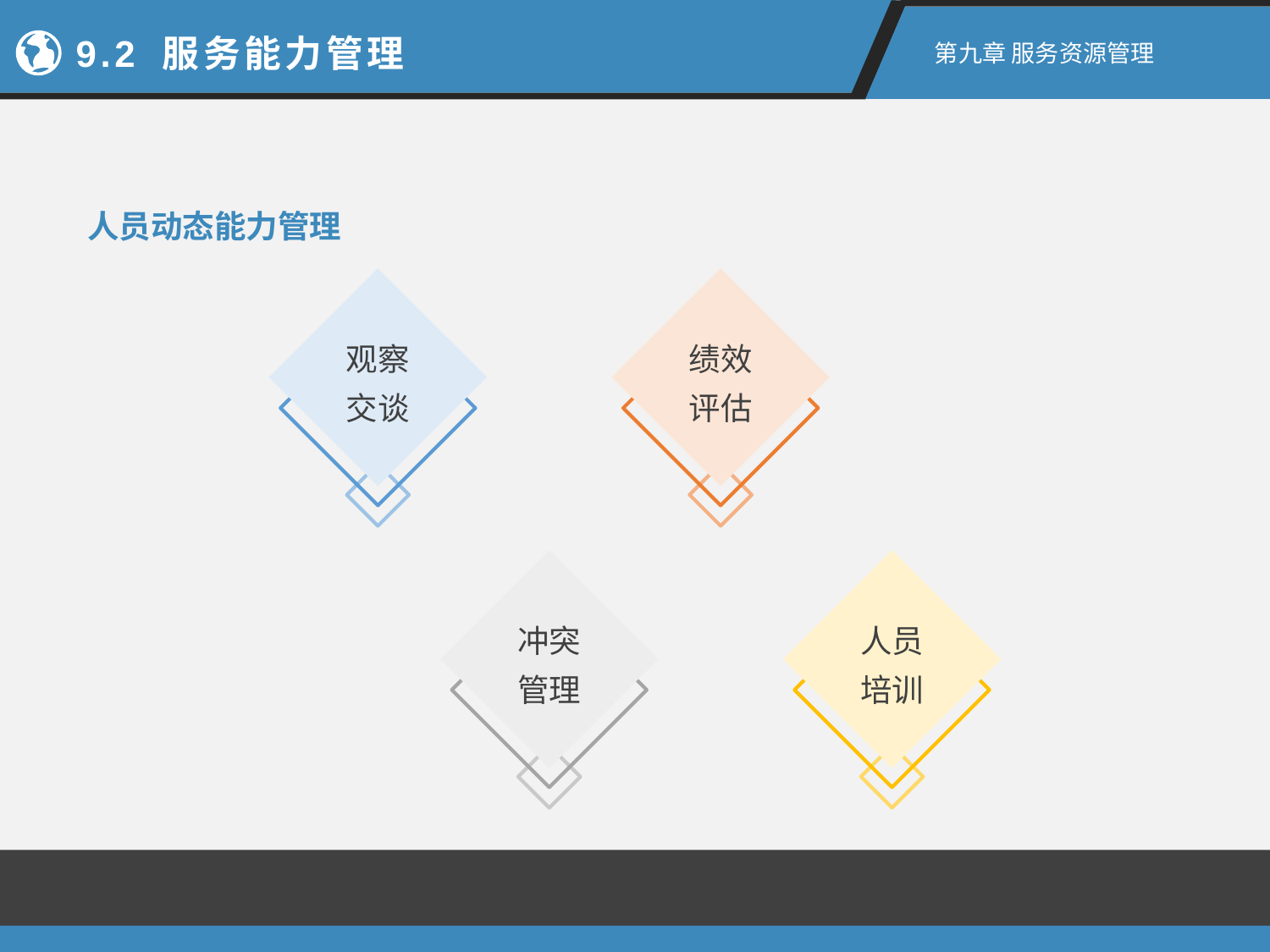

9.2 服务能力管理

第九章 服务资源管理
人员动态能力管理
观察
交谈

绩效
评估

冲突
管理

人员
培训